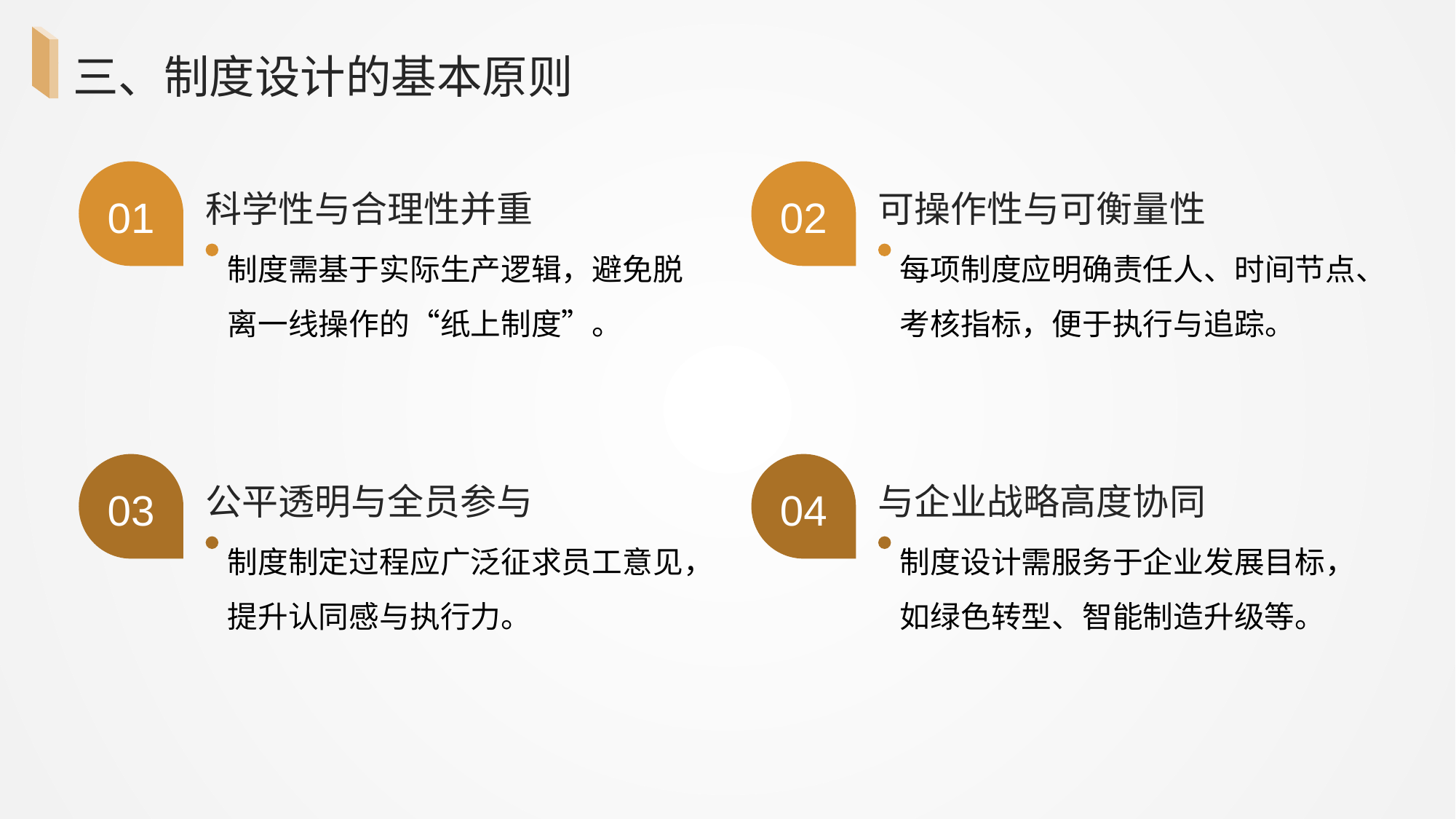

三、制度设计的基本原则

科学性与合理性并重
可操作性与可衡量性
01
02
制度需基于实际生产逻辑，避免脱离一线操作的“纸上制度”。
每项制度应明确责任人、时间节点、考核指标，便于执行与追踪。

公平透明与全员参与
与企业战略高度协同
03
04
制度制定过程应广泛征求员工意见，提升认同感与执行力。
制度设计需服务于企业发展目标，如绿色转型、智能制造升级等。